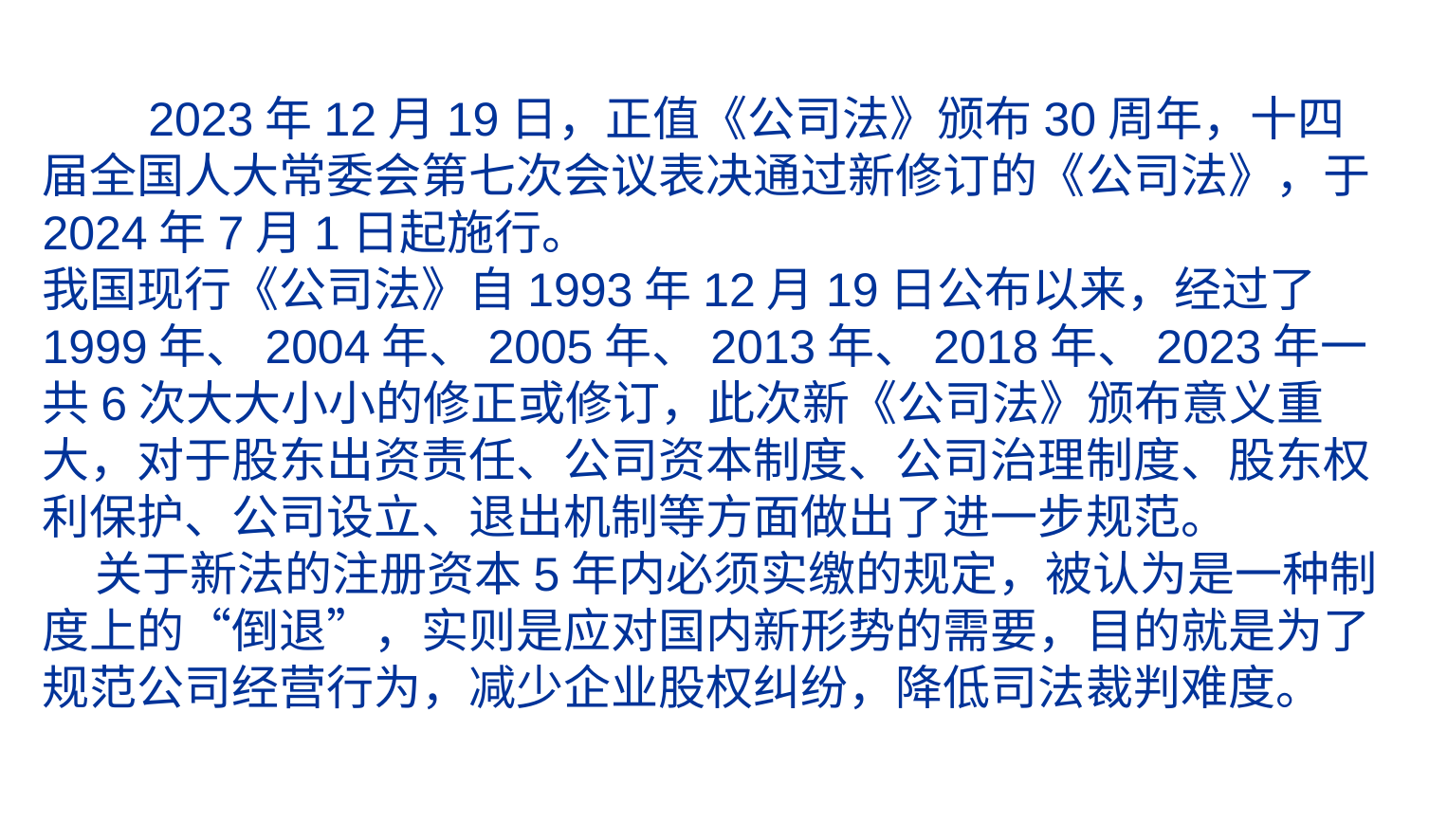

# 2023年12月19日，正值《公司法》颁布30周年，十四届全国人大常委会第七次会议表决通过新修订的《公司法》，于2024年7月1日起施行。 我国现行《公司法》自1993年12月19日公布以来，经过了1999年、2004年、2005年、2013年、2018年、2023年一共6次大大小小的修正或修订，此次新《公司法》颁布意义重大，对于股东出资责任、公司资本制度、公司治理制度、股东权利保护、公司设立、退出机制等方面做出了进一步规范。 关于新法的注册资本5年内必须实缴的规定，被认为是一种制度上的“倒退”，实则是应对国内新形势的需要，目的就是为了规范公司经营行为，减少企业股权纠纷，降低司法裁判难度。